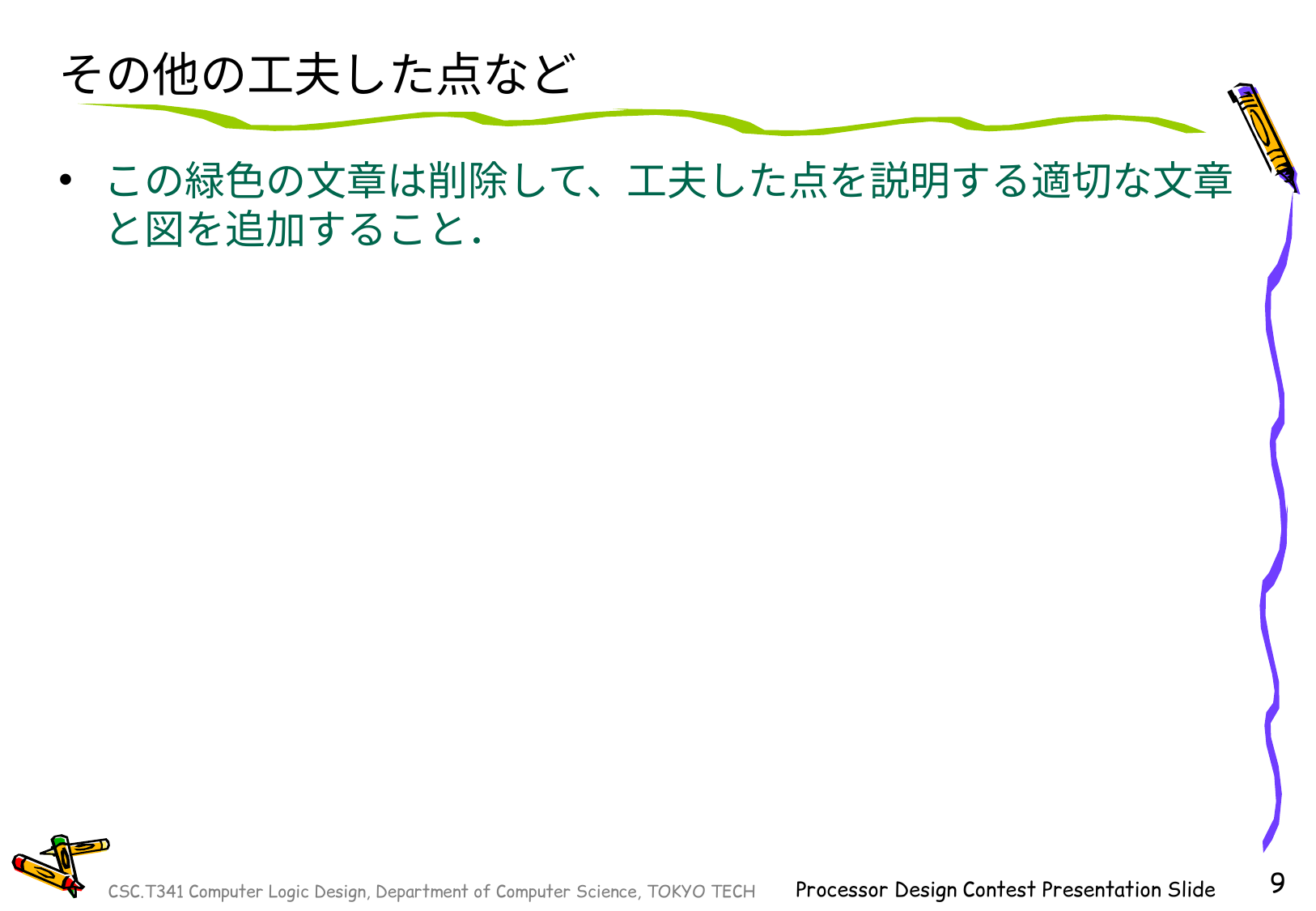

# その他の工夫した点など
この緑色の文章は削除して、工夫した点を説明する適切な文章と図を追加すること．
9
Processor Design Contest Presentation Slide